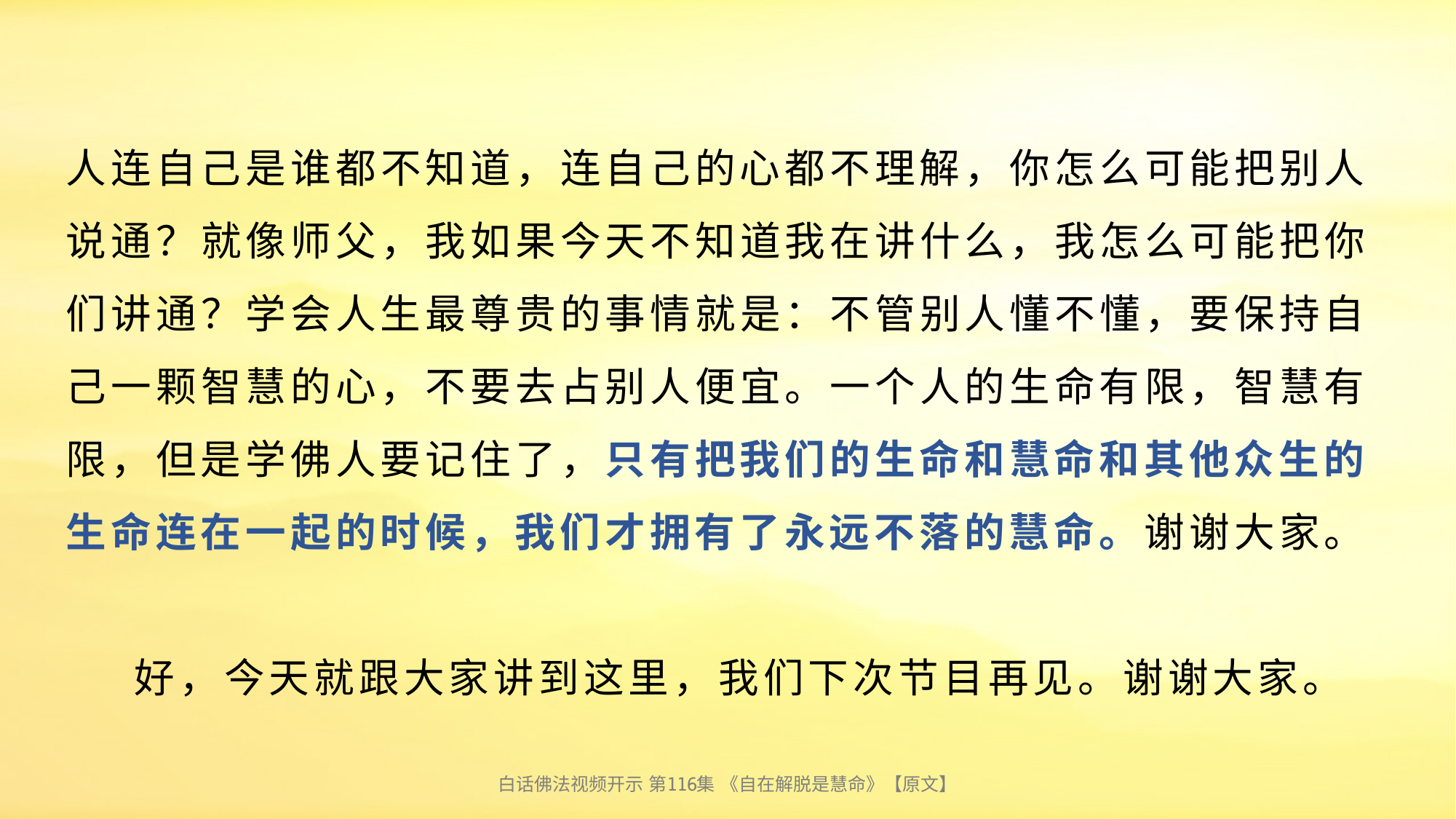

# 人连自己是谁都不知道，连自己的心都不理解，你怎么可能把别人说通？就像师父，我如果今天不知道我在讲什么，我怎么可能把你们讲通？学会人生最尊贵的事情就是：不管别人懂不懂，要保持自己一颗智慧的心，不要去占别人便宜。一个人的生命有限，智慧有限，但是学佛人要记住了，只有把我们的生命和慧命和其他众生的生命连在一起的时候，我们才拥有了永远不落的慧命。谢谢大家。 好，今天就跟大家讲到这里，我们下次节目再见。谢谢大家。
白话佛法视频开示 第116集 《自在解脱是慧命》【原文】